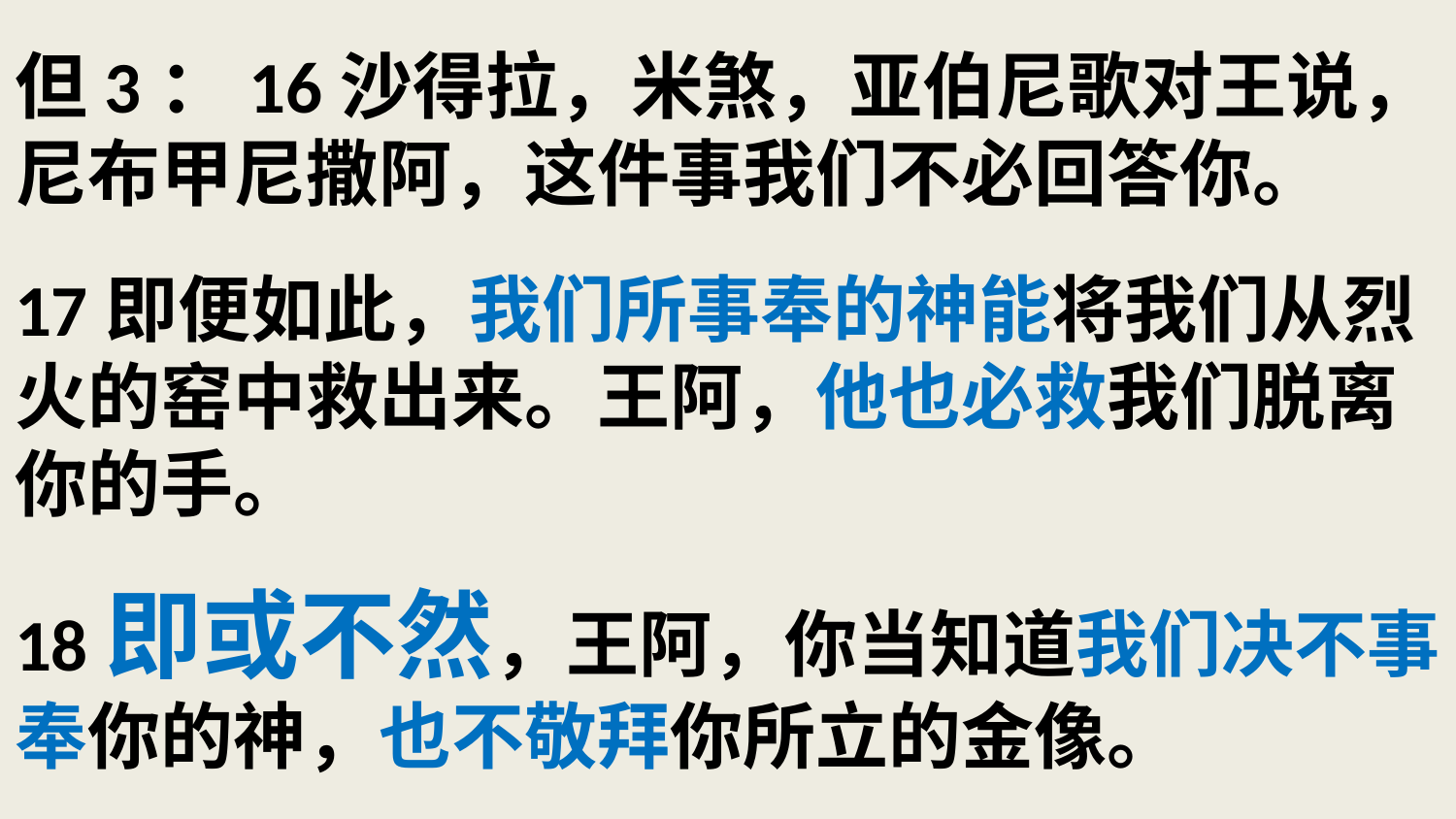

# 但3：16沙得拉，米煞，亚伯尼歌对王说，尼布甲尼撒阿，这件事我们不必回答你。 17即便如此，我们所事奉的神能将我们从烈火的窑中救出来。王阿，他也必救我们脱离你的手。 18即或不然，王阿，你当知道我们决不事奉你的神，也不敬拜你所立的金像。